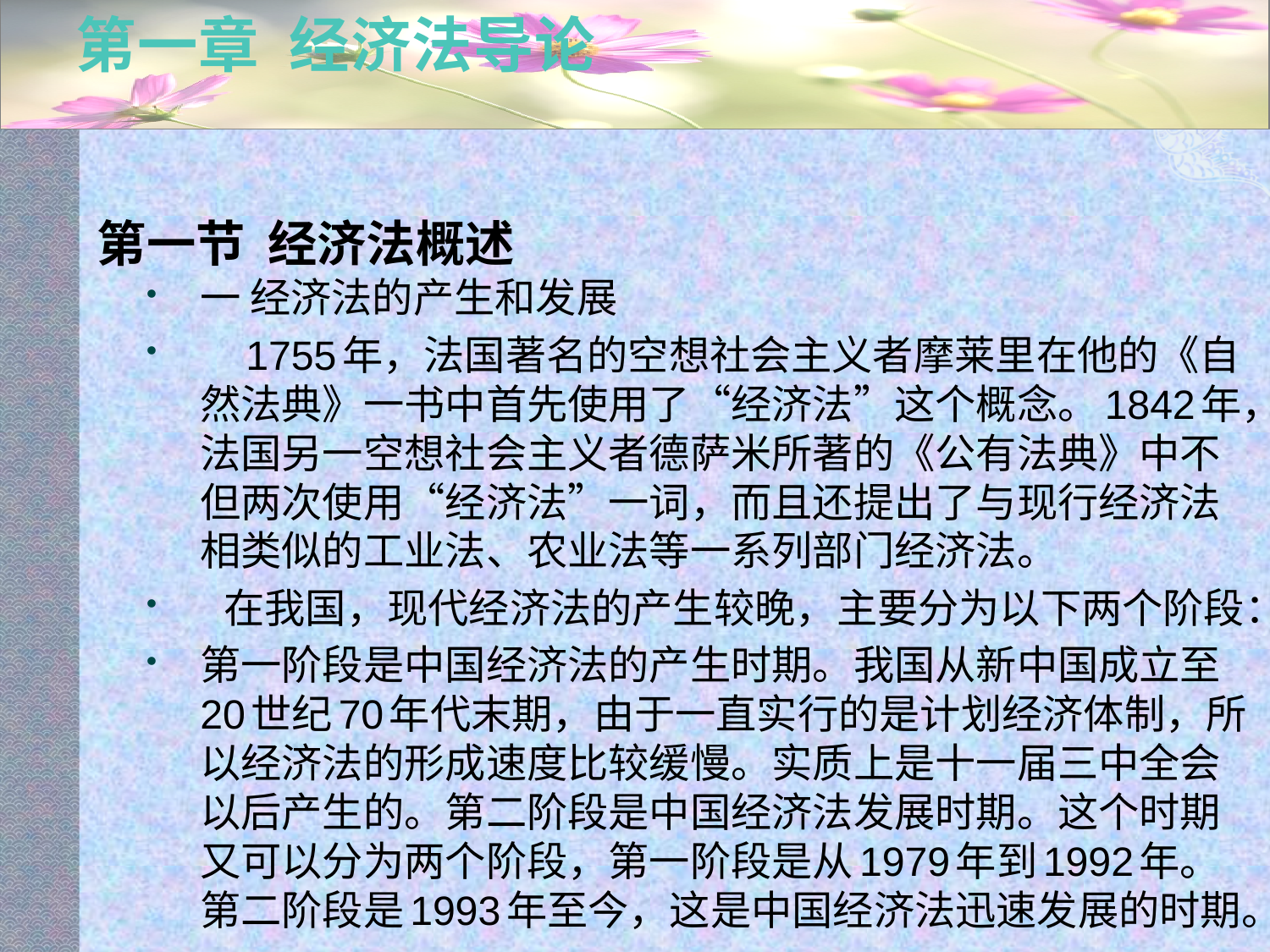

# 第一章  经济法导论
第一节  经济法概述
一 经济法的产生和发展
    1755年，法国著名的空想社会主义者摩莱里在他的《自然法典》一书中首先使用了“经济法”这个概念。1842年，法国另一空想社会主义者德萨米所著的《公有法典》中不但两次使用“经济法”一词，而且还提出了与现行经济法相类似的工业法、农业法等一系列部门经济法。
  在我国，现代经济法的产生较晚，主要分为以下两个阶段：
第一阶段是中国经济法的产生时期。我国从新中国成立至20世纪70年代末期，由于一直实行的是计划经济体制，所以经济法的形成速度比较缓慢。实质上是十一届三中全会以后产生的。第二阶段是中国经济法发展时期。这个时期又可以分为两个阶段，第一阶段是从1979年到1992年。第二阶段是1993年至今，这是中国经济法迅速发展的时期。